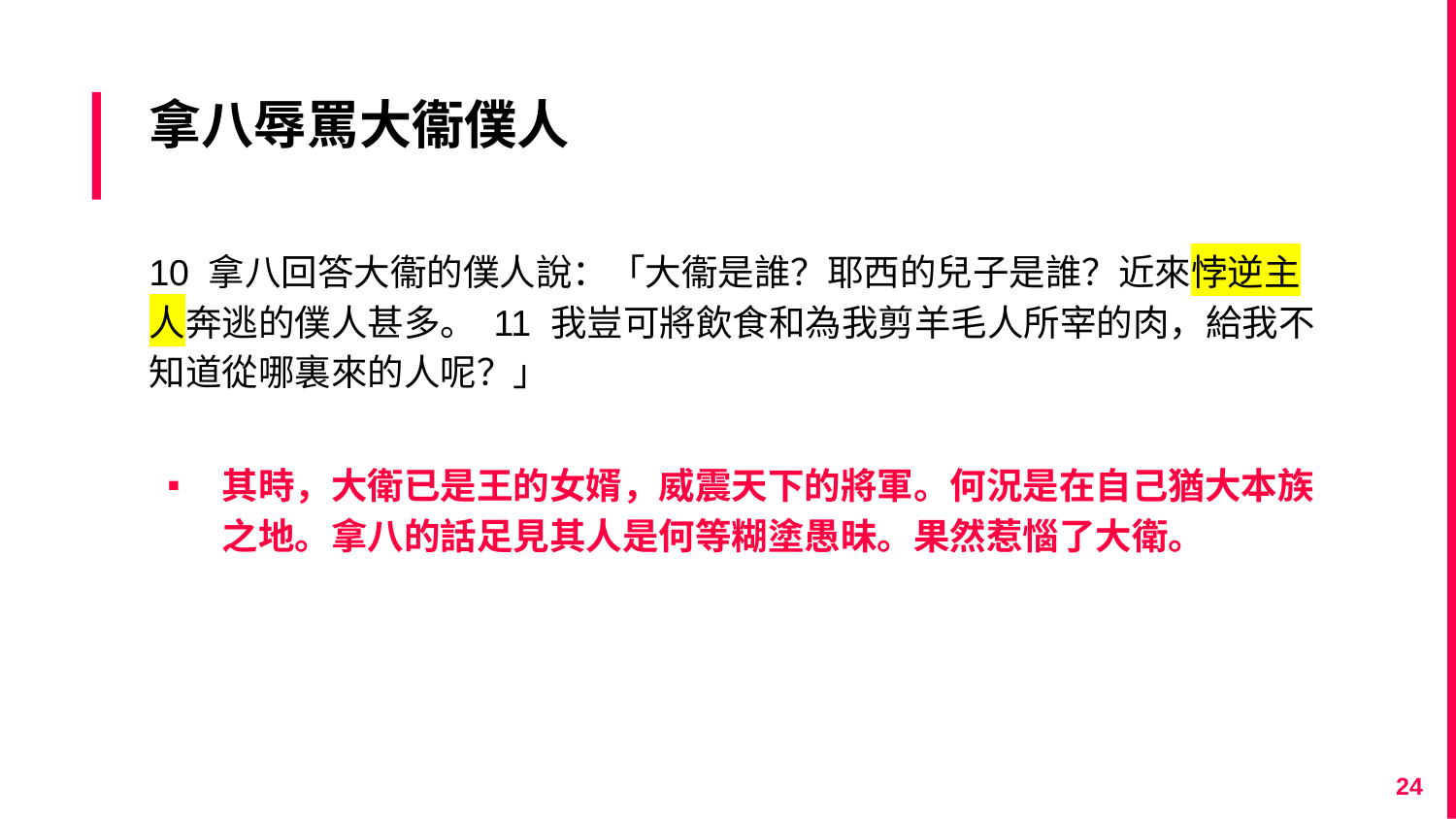

# 拿八辱罵大衞僕人

10 拿八回答大衞的僕人說：「大衞是誰？耶西的兒子是誰？近來悖逆主人奔逃的僕人甚多。 11 我豈可將飲食和為我剪羊毛人所宰的肉，給我不知道從哪裏來的人呢？」

其時，大衛已是王的女婿，威震天下的將軍。何況是在自己猶大本族之地。拿八的話足見其人是何等糊塗愚昧。果然惹惱了大衛。

24